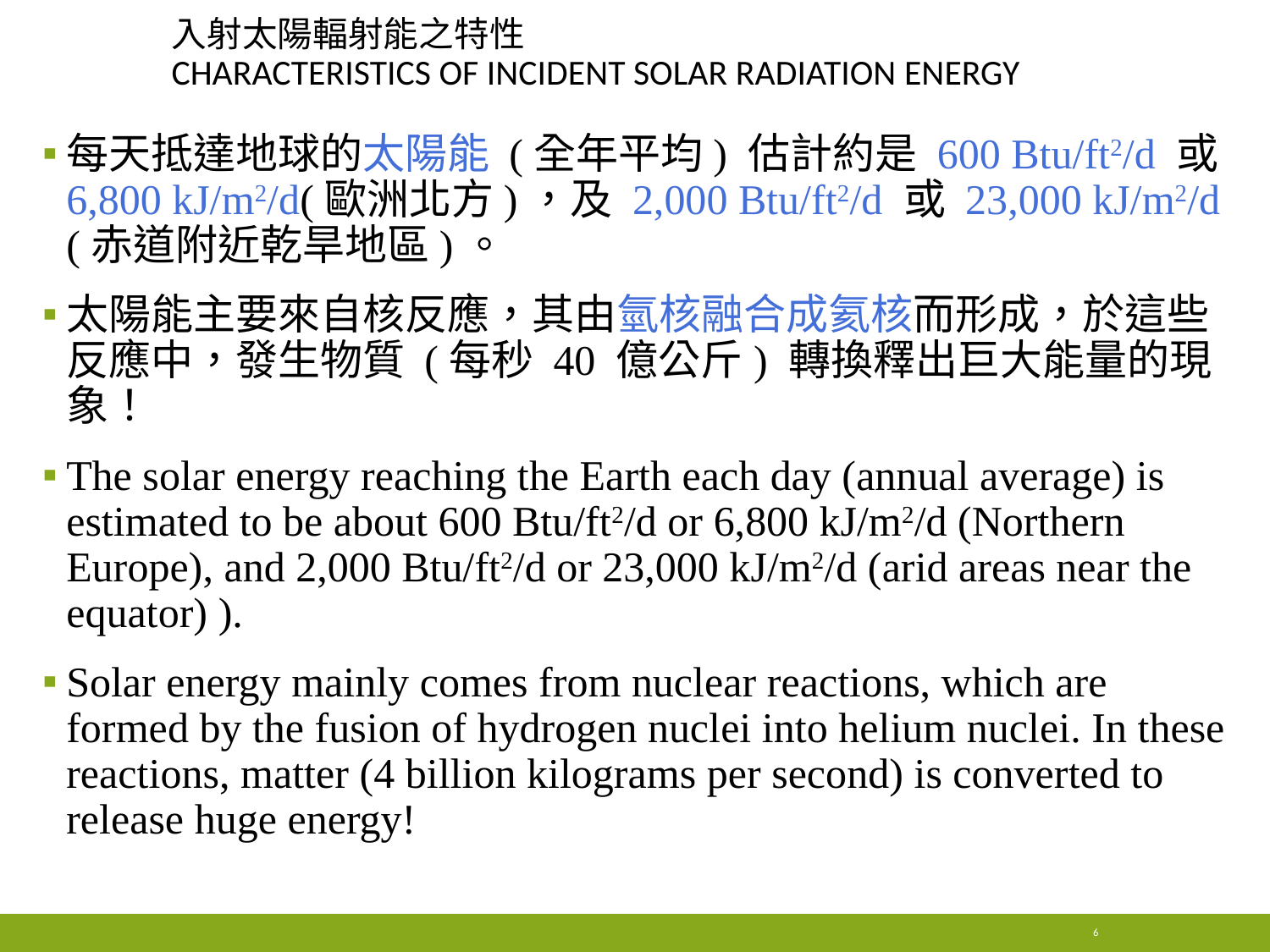

# 入射太陽輻射能之特性 Characteristics of incident solar radiation energy
每天抵達地球的太陽能 (全年平均) 估計約是 600 Btu/ft2/d 或 6,800 kJ/m2/d(歐洲北方)，及 2,000 Btu/ft2/d 或 23,000 kJ/m2/d (赤道附近乾旱地區)。
太陽能主要來自核反應，其由氫核融合成氦核而形成，於這些反應中，發生物質 (每秒 40 億公斤) 轉換釋出巨大能量的現象！
The solar energy reaching the Earth each day (annual average) is estimated to be about 600 Btu/ft2/d or 6,800 kJ/m2/d (Northern Europe), and 2,000 Btu/ft2/d or 23,000 kJ/m2/d (arid areas near the equator) ).
Solar energy mainly comes from nuclear reactions, which are formed by the fusion of hydrogen nuclei into helium nuclei. In these reactions, matter (4 billion kilograms per second) is converted to release huge energy!
6